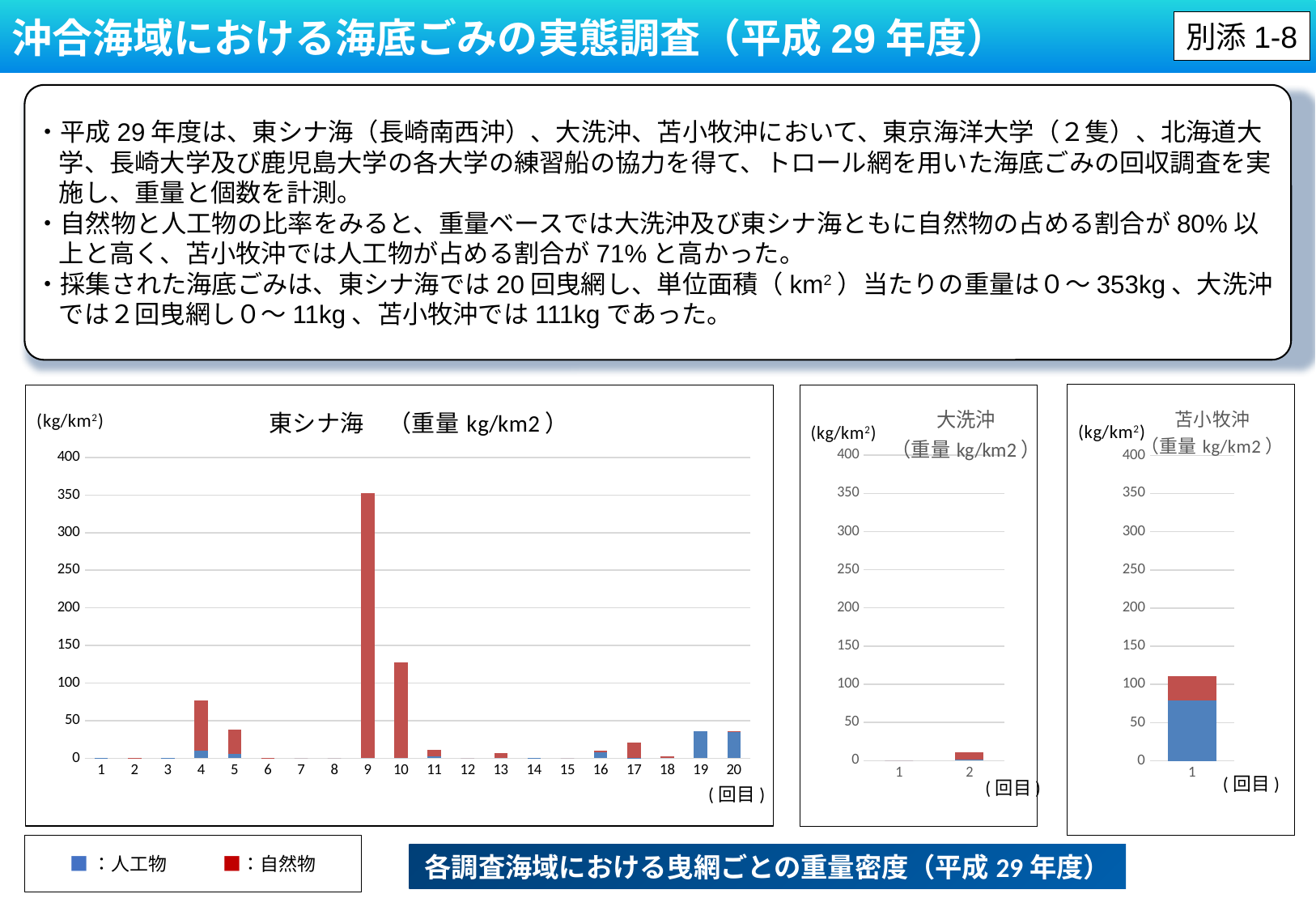

沖合海域における海底ごみの実態調査（平成29年度）
別添1-8
・平成29年度は、東シナ海（長崎南西沖）、大洗沖、苫小牧沖において、東京海洋大学（２隻）、北海道大学、長崎大学及び鹿児島大学の各大学の練習船の協力を得て、トロール網を用いた海底ごみの回収調査を実施し、重量と個数を計測。
・自然物と人工物の比率をみると、重量ベースでは大洗沖及び東シナ海ともに自然物の占める割合が80%以上と高く、苫小牧沖では人工物が占める割合が71%と高かった。
・採集された海底ごみは、東シナ海では20回曳網し、単位面積（km2）当たりの重量は０～353kg、大洗沖では２回曳網し０～11kg、苫小牧沖では111kgであった。

### Chart: 東シナ海　（重量kg/km2）

| Category | 人工物 | 自然物 |
|---|---|---|

### Chart: 苫小牧沖
（重量kg/km2）

| Category | 人工物 | 自然物 |
|---|---|---|

### Chart: 大洗沖
（重量kg/km2）

| Category | 人工物 | 自然物 |
|---|---|---|
■：人工物　　　■：自然物
各調査海域における曳網ごとの重量密度（平成29年度）